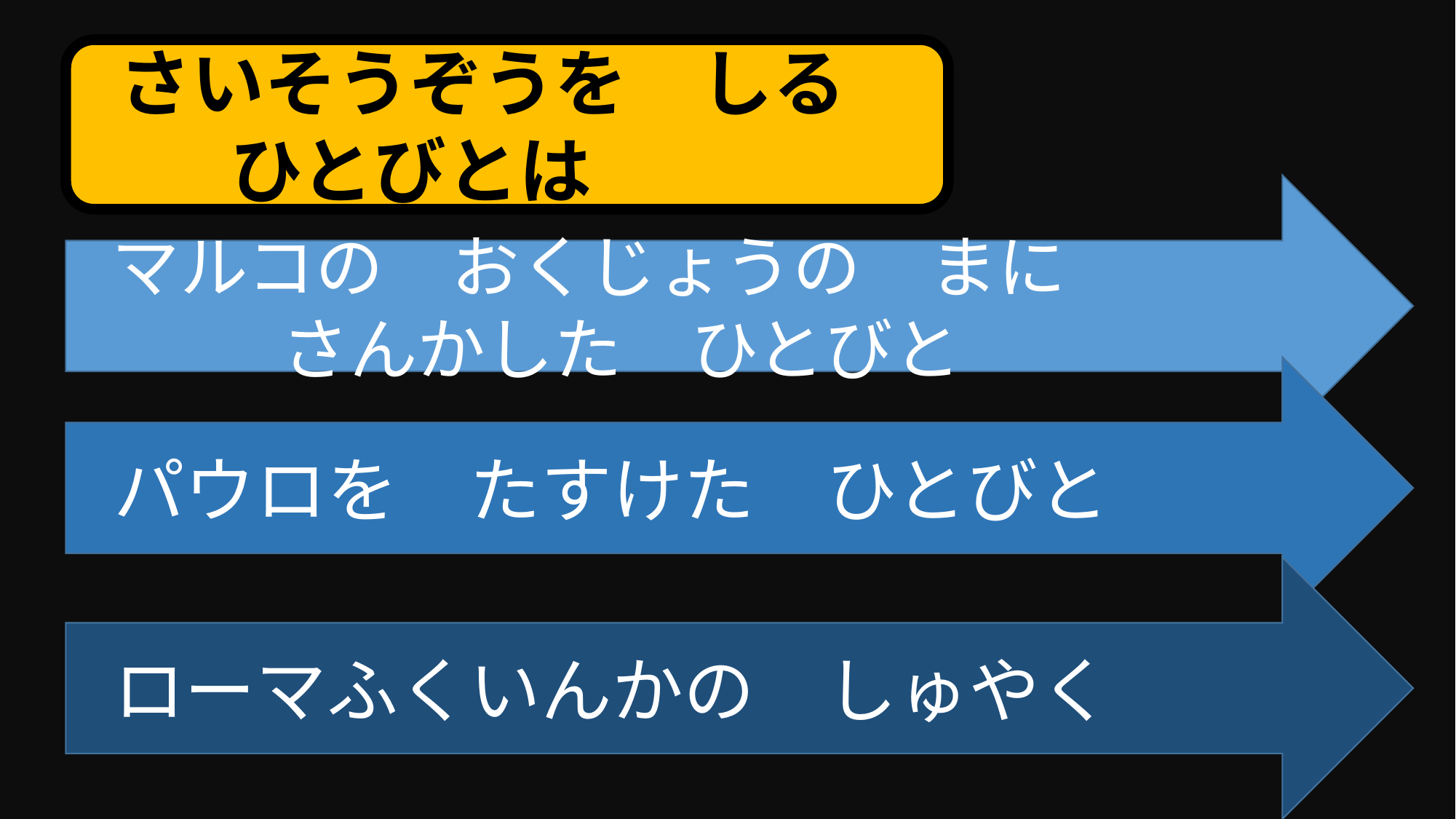

さいそうぞうを　しる
　　ひとびとは
 マルコの　おくじょうの　まに
　　　さんかした　ひとびと
 パウロを　たすけた　ひとびと
 ローマふくいんかの　しゅやく